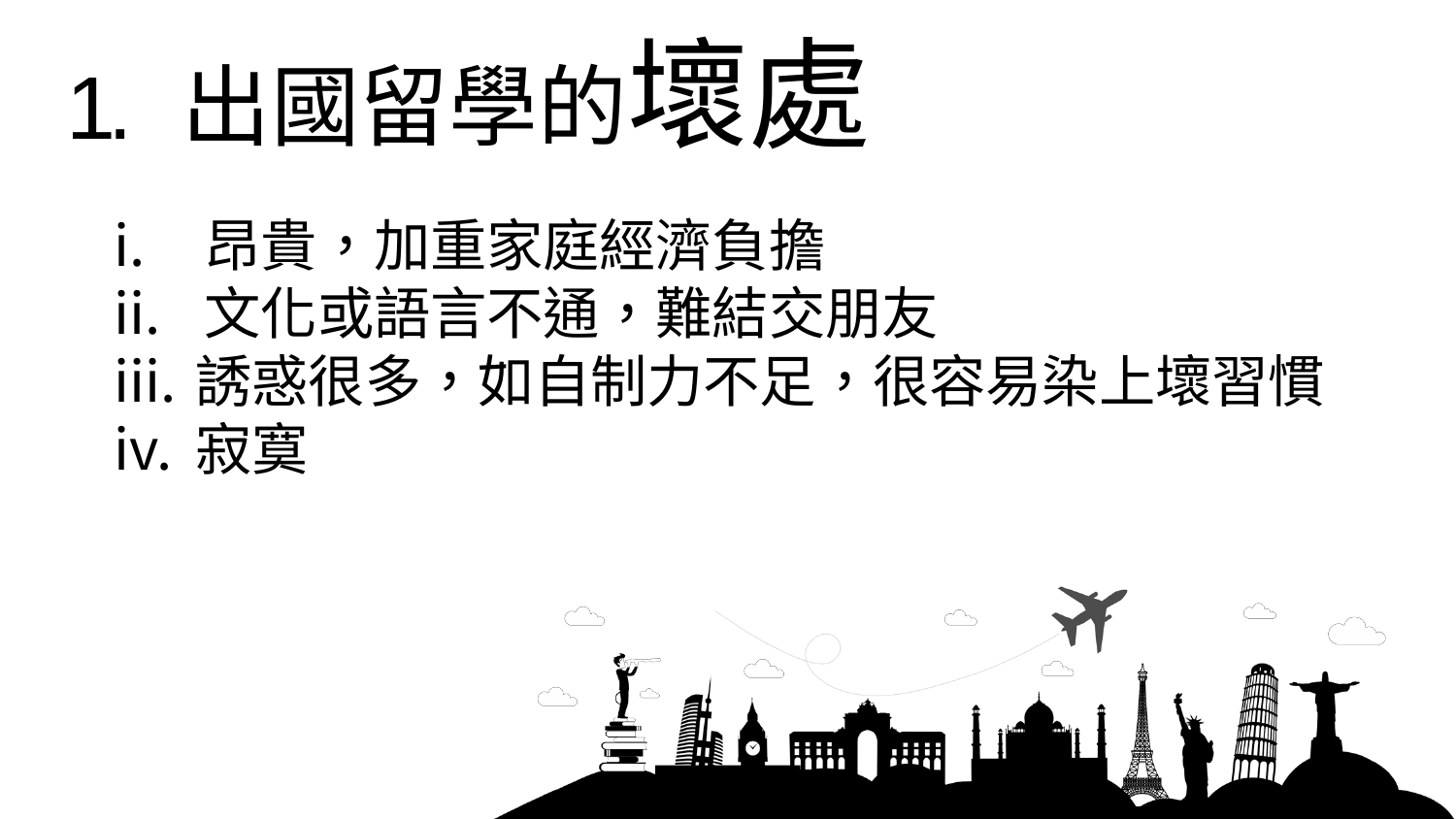

# 1. 出國留學的壞處
昂貴，加重家庭經濟負擔
文化或語言不通，難結交朋友
誘惑很多，如自制力不足，很容易染上壞習慣
寂寞